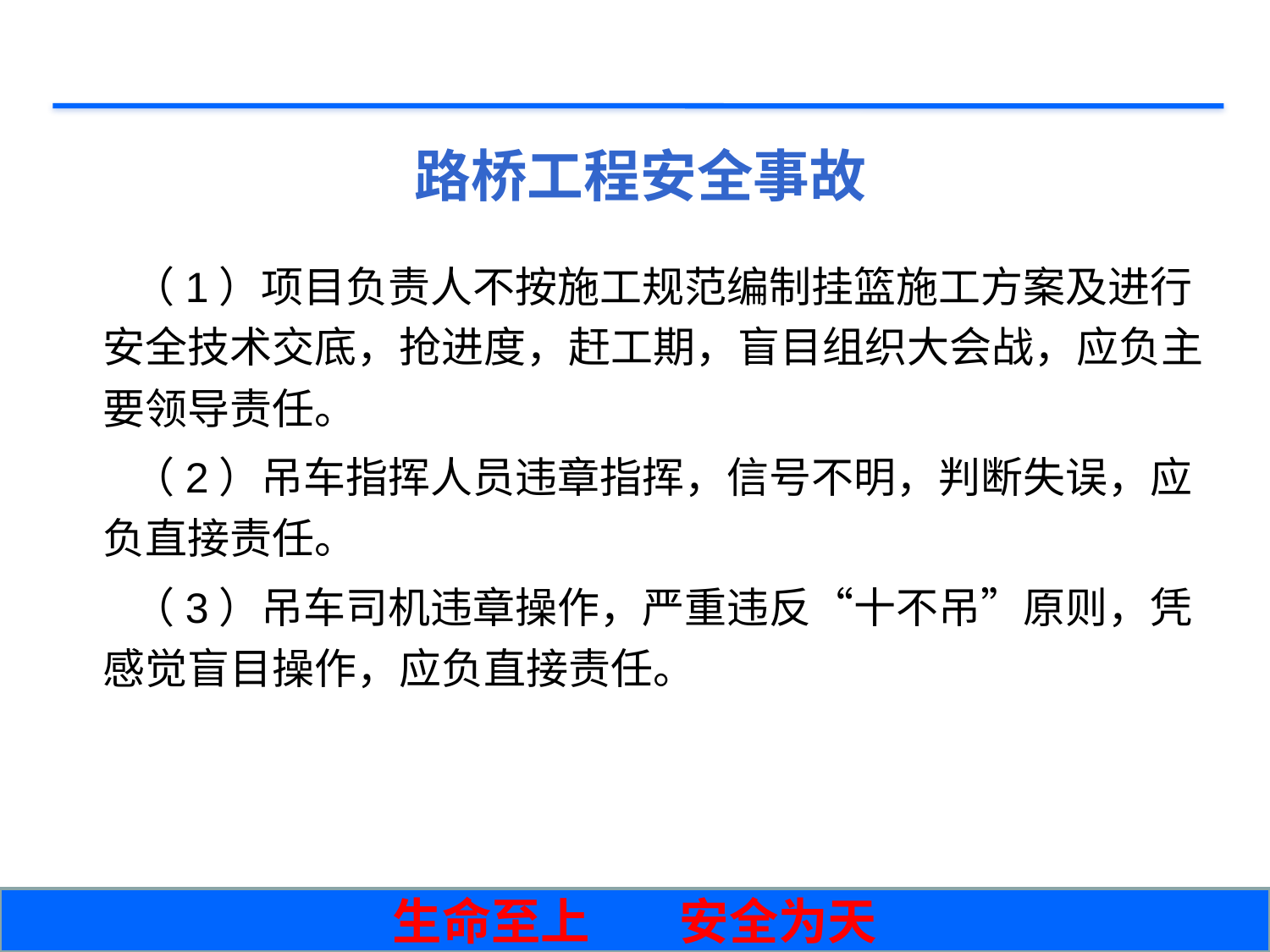

# 路桥工程安全事故
      （1）项目负责人不按施工规范编制挂篮施工方案及进行安全技术交底，抢进度，赶工期，盲目组织大会战，应负主要领导责任。
      （2）吊车指挥人员违章指挥，信号不明，判断失误，应负直接责任。
      （3）吊车司机违章操作，严重违反“十不吊”原则，凭感觉盲目操作，应负直接责任。